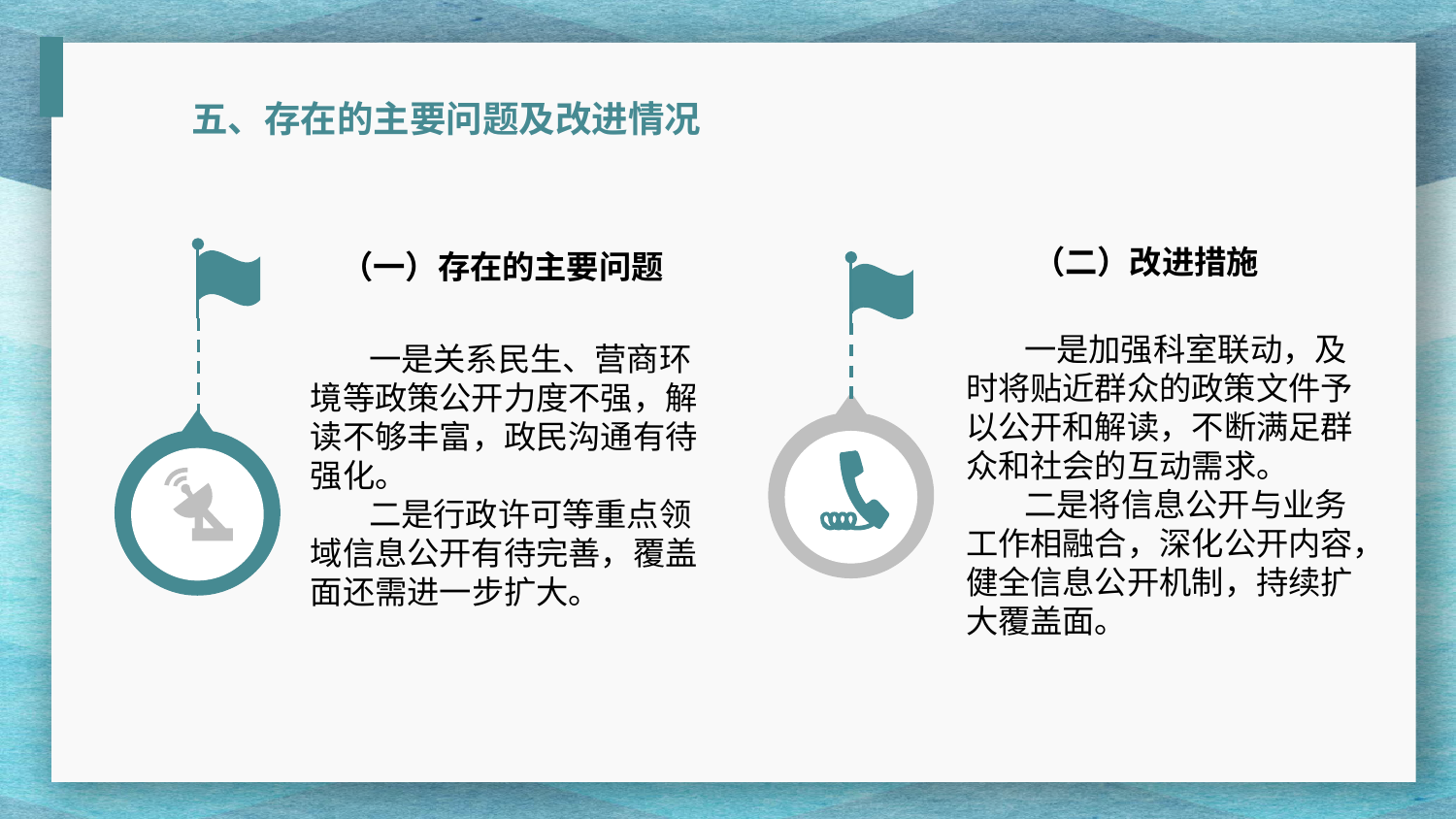

五、存在的主要问题及改进情况
（二）改进措施
（一）存在的主要问题

       一是加强科室联动，及时将贴近群众的政策文件予以公开和解读，不断满足群众和社会的互动需求。
       二是将信息公开与业务工作相融合，深化公开内容，健全信息公开机制，持续扩大覆盖面。
       一是关系民生、营商环境等政策公开力度不强，解读不够丰富，政民沟通有待强化。
       二是行政许可等重点领域信息公开有待完善，覆盖面还需进一步扩大。